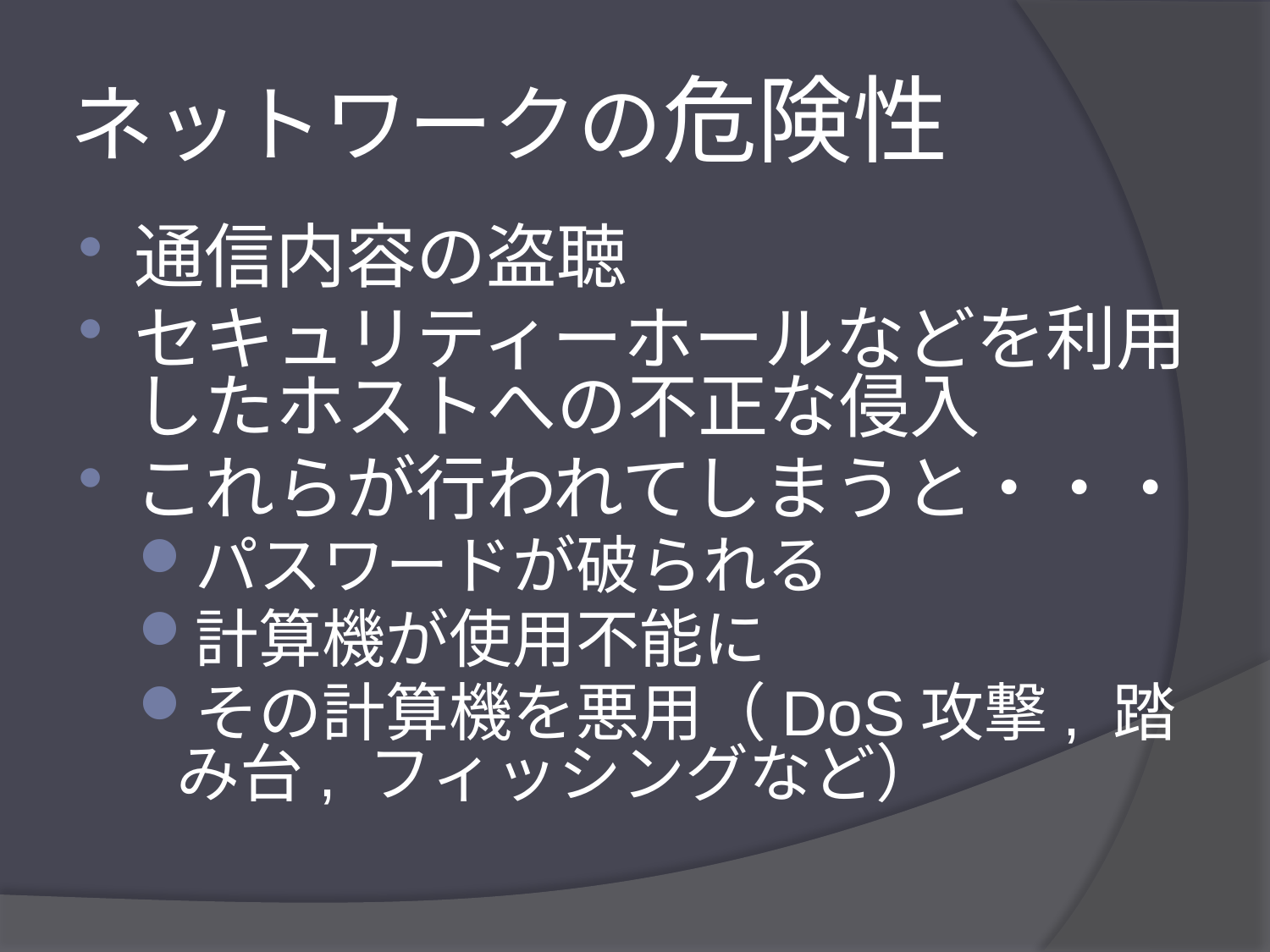

# ネットワークの危険性
通信内容の盗聴
セキュリティーホールなどを利用したホストへの不正な侵入
これらが行われてしまうと・・・
パスワードが破られる
計算機が使用不能に
その計算機を悪用（DoS攻撃, 踏み台, フィッシングなど）